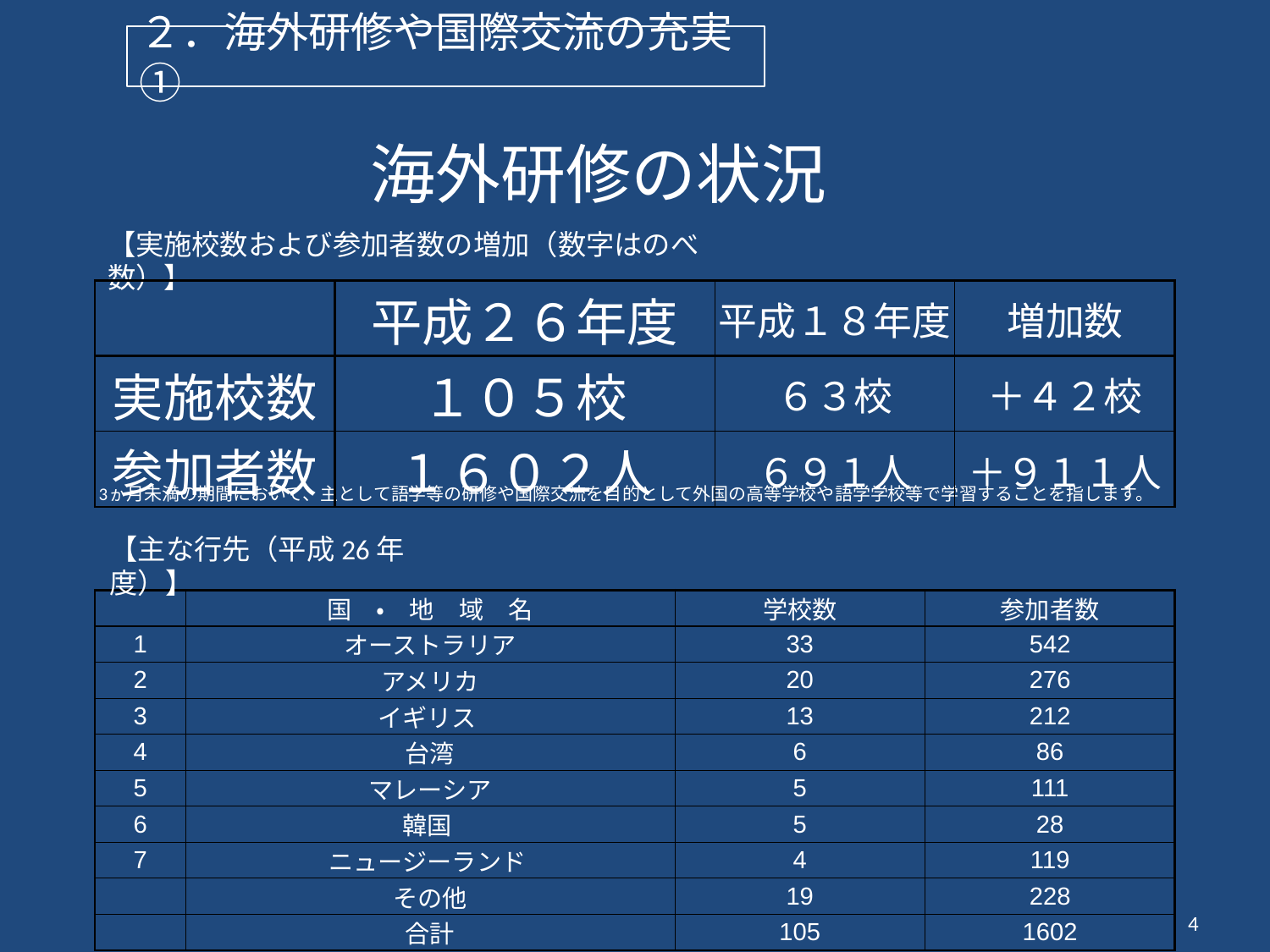

２．海外研修や国際交流の充実①
# 海外研修の状況
【実施校数および参加者数の増加（数字はのべ数）】
|  | 平成２６年度 | 平成１８年度 | 増加数 |
| --- | --- | --- | --- |
| 実施校数 | １０５校 | ６３校 | ＋４２校 |
| 参加者数 | １６０２人 | ６９１人 | ＋９１１人 |
3ゕ月未満の期間において、主として語学等の研修や国際交流を目的として外国の高等学校や語学学校等で学習することを指します。
【主な行先（平成26年度）】
|  | 国　・　地　域　名 | 学校数 | 参加者数 |
| --- | --- | --- | --- |
| 1 | オーストラリア | 33 | 542 |
| 2 | アメリカ | 20 | 276 |
| 3 | イギリス | 13 | 212 |
| 4 | 台湾 | 6 | 86 |
| 5 | マレーシア | 5 | 111 |
| 6 | 韓国 | 5 | 28 |
| 7 | ニュージーランド | 4 | 119 |
|  | その他 | 19 | 228 |
|  | 合計 | 105 | 1602 |
4